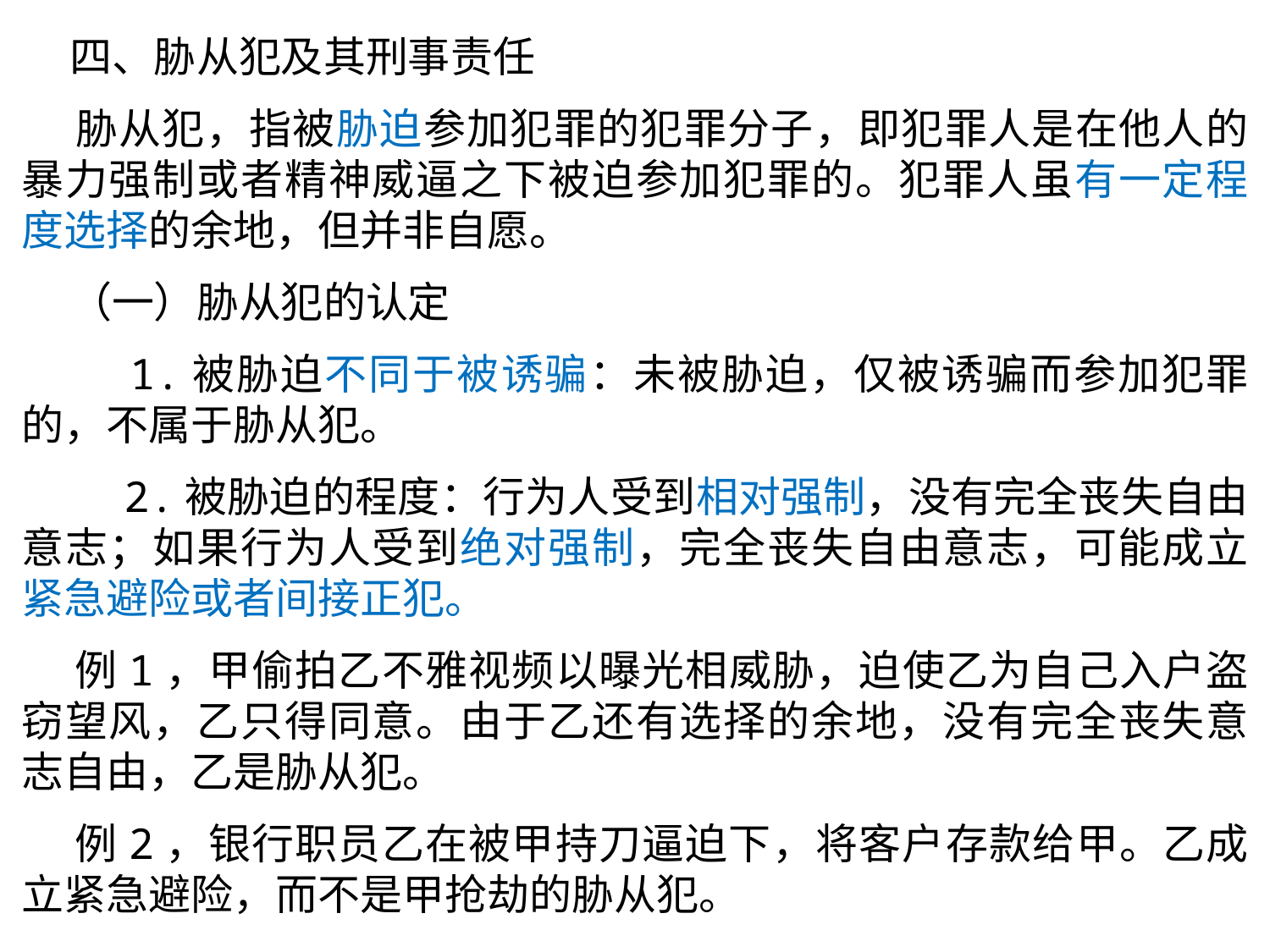

四、胁从犯及其刑事责任

    胁从犯，指被胁迫参加犯罪的犯罪分子，即犯罪人是在他人的暴力强制或者精神威逼之下被迫参加犯罪的。犯罪人虽有一定程度选择的余地，但并非自愿。

    （一）胁从犯的认定

    1.被胁迫不同于被诱骗：未被胁迫，仅被诱骗而参加犯罪的，不属于胁从犯。

    2.被胁迫的程度：行为人受到相对强制，没有完全丧失自由意志；如果行为人受到绝对强制，完全丧失自由意志，可能成立紧急避险或者间接正犯。

    例1，甲偷拍乙不雅视频以曝光相威胁，迫使乙为自己入户盗窃望风，乙只得同意。由于乙还有选择的余地，没有完全丧失意志自由，乙是胁从犯。

    例2，银行职员乙在被甲持刀逼迫下，将客户存款给甲。乙成立紧急避险，而不是甲抢劫的胁从犯。